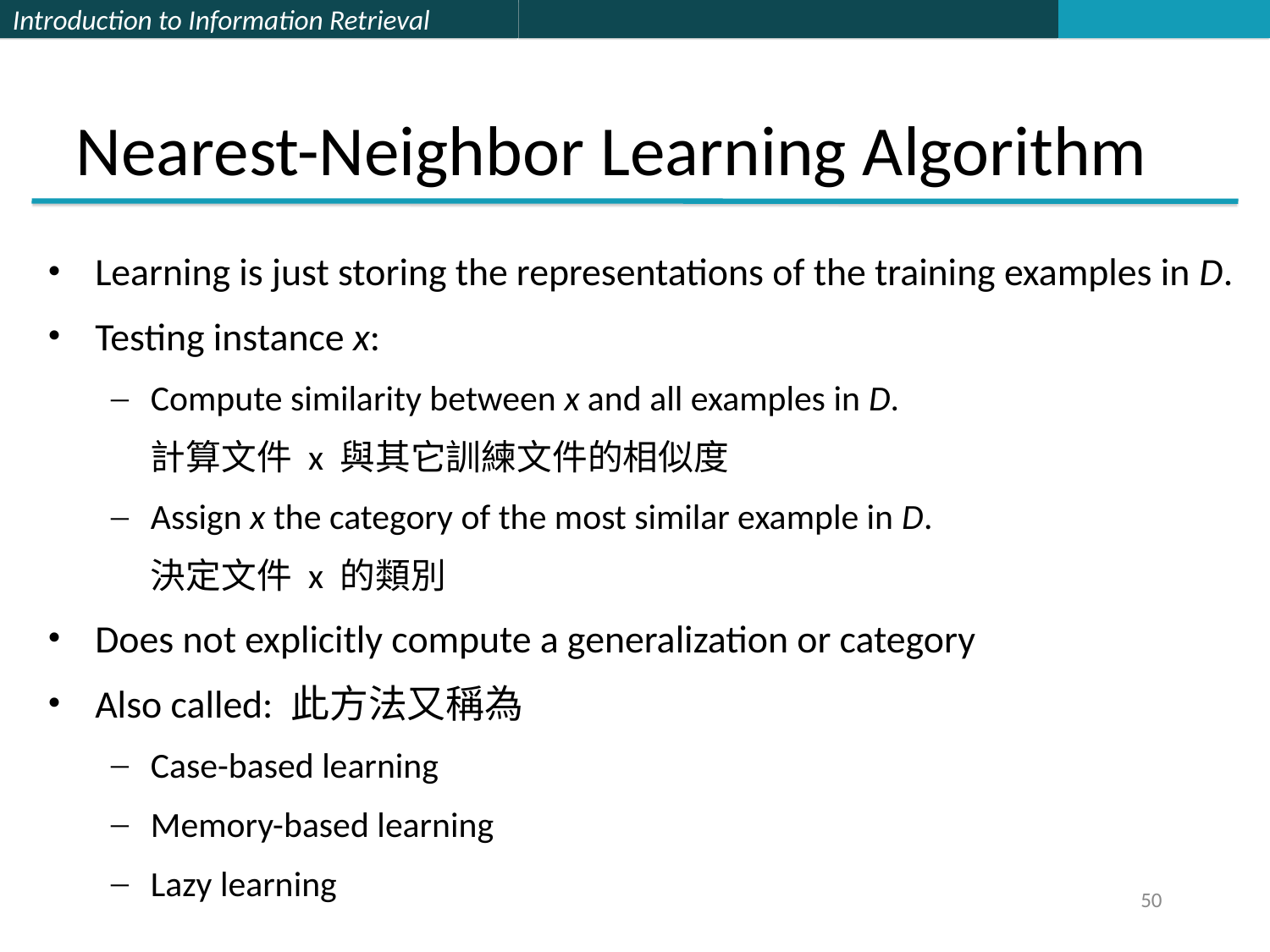

# Nearest-Neighbor Learning Algorithm
Learning is just storing the representations of the training examples in D.
Testing instance x:
Compute similarity between x and all examples in D.
	計算文件 x 與其它訓練文件的相似度
Assign x the category of the most similar example in D.
	決定文件 x 的類別
Does not explicitly compute a generalization or category
Also called: 此方法又稱為
Case-based learning
Memory-based learning
Lazy learning
50